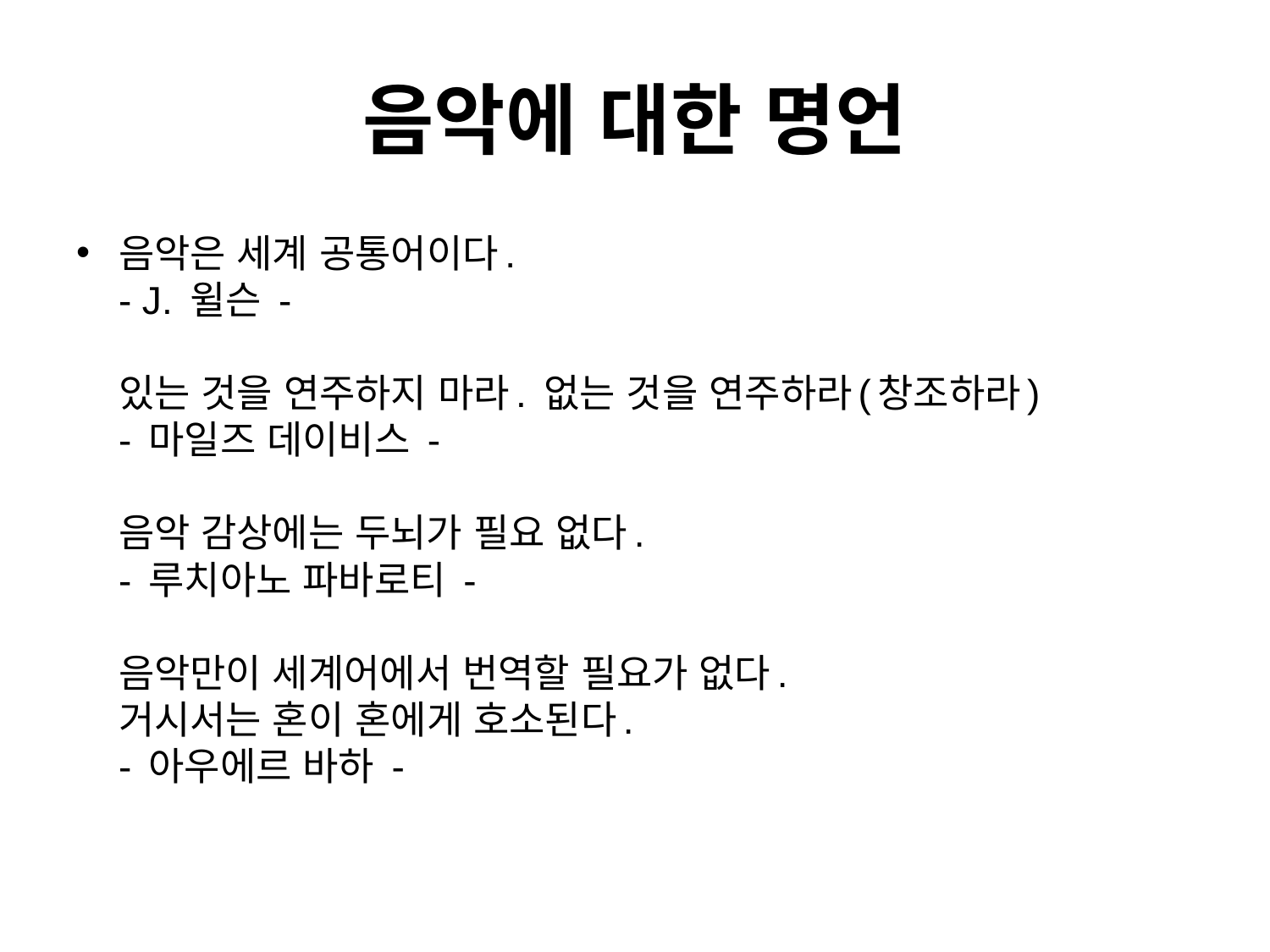

# 음악에 대한 명언
음악은 세계 공통어이다.
- J. 윌슨 -
있는 것을 연주하지 마라. 없는 것을 연주하라(창조하라)
- 마일즈 데이비스 -
음악 감상에는 두뇌가 필요 없다.
- 루치아노 파바로티 -
음악만이 세계어에서 번역할 필요가 없다.
거시서는 혼이 혼에게 호소된다.
- 아우에르 바하 -